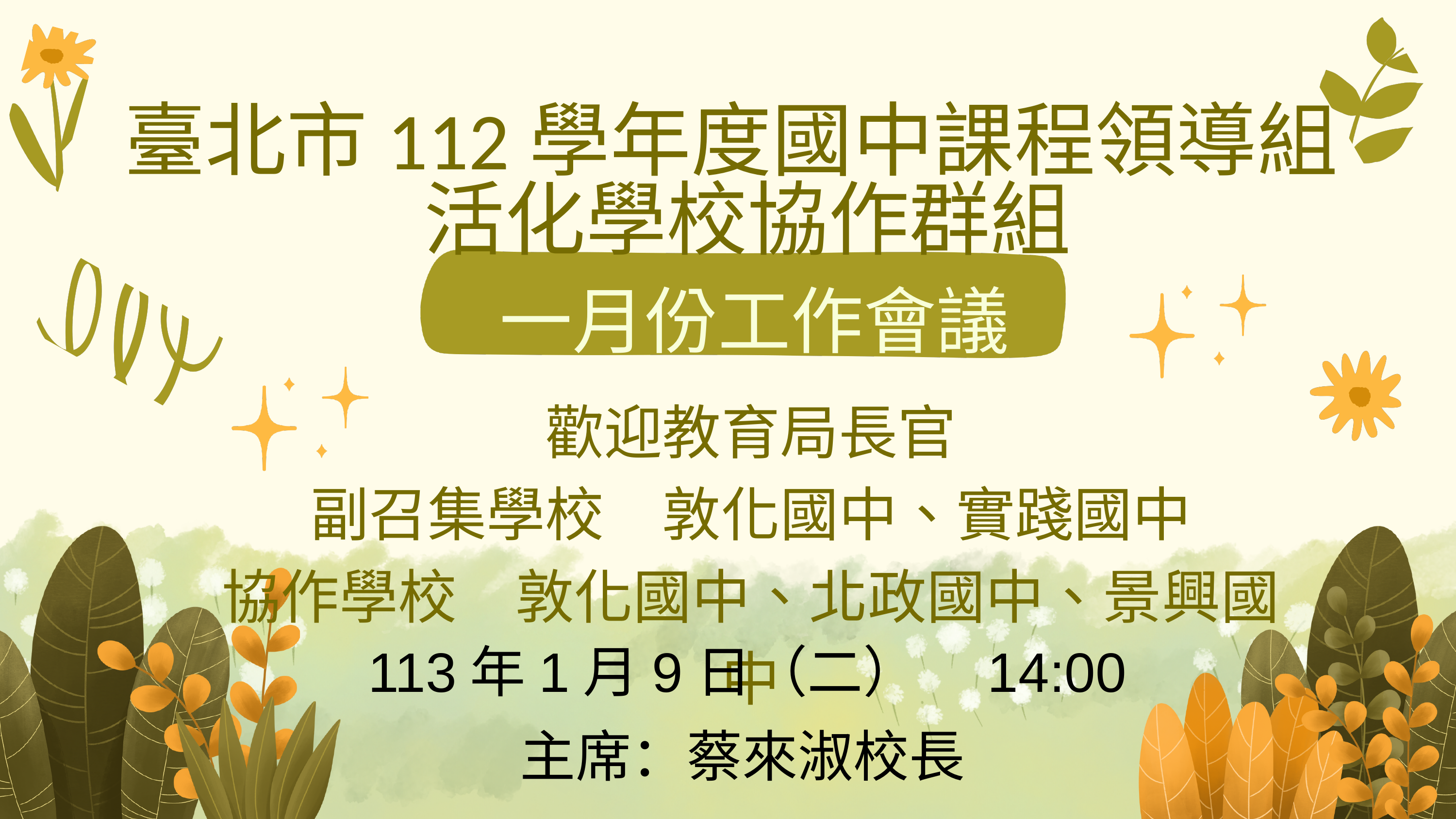

臺北市112學年度國中課程領導組
活化學校協作群組

一月份工作會議

歡迎教育局長官
副召集學校　敦化國中、實踐國中
協作學校　敦化國中、北政國中、景興國中

113年1月9日（二）　14:00

主席：蔡來淑校長